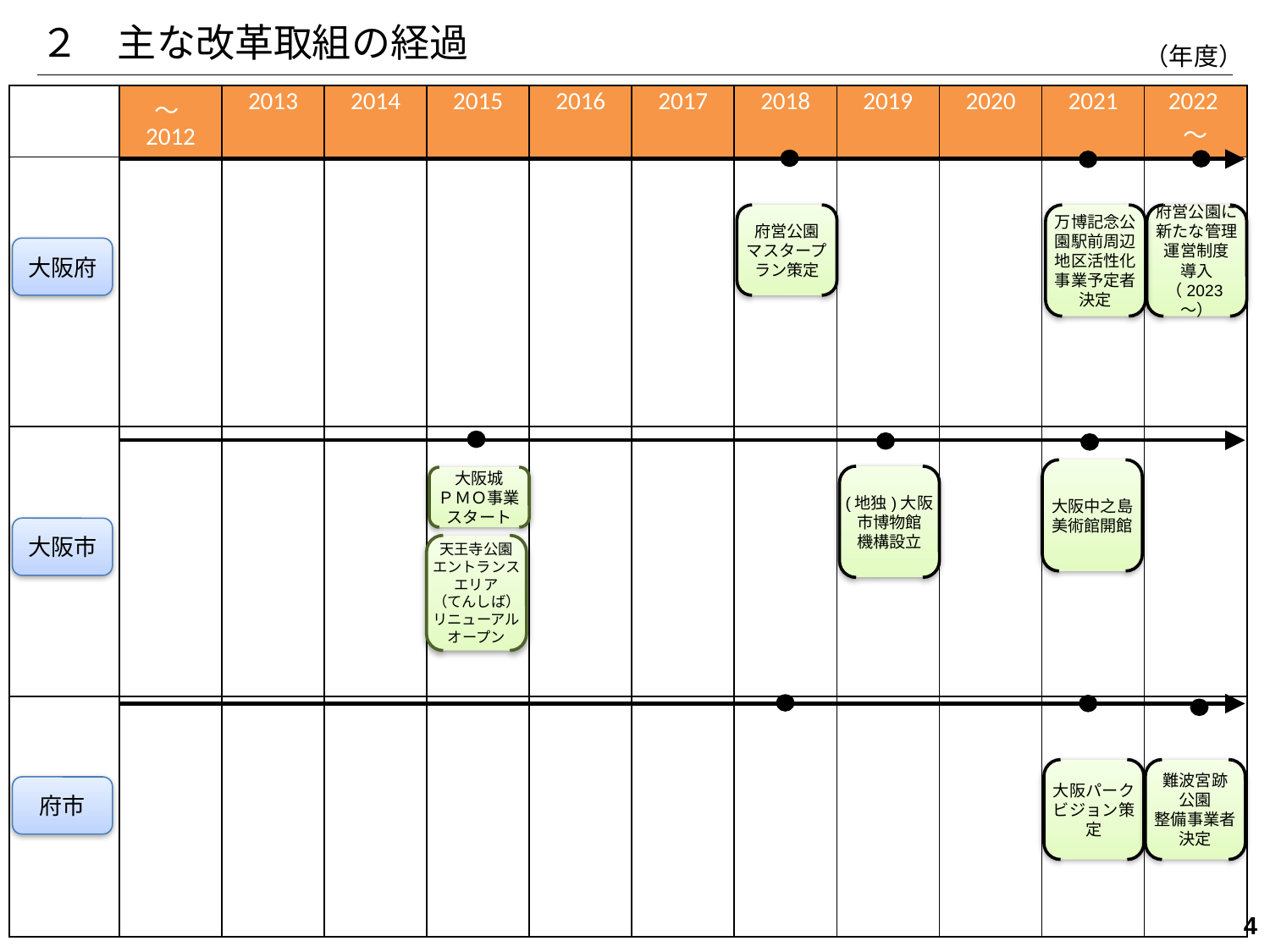

２　主な改革取組の経過
（年度）
|  | ～2012 | 2013 | 2014 | 2015 | 2016 | 2017 | 2018 | 2019 | 2020 | 2021 | 2022～ |
| --- | --- | --- | --- | --- | --- | --- | --- | --- | --- | --- | --- |
|  |  |  |  |  |  |  |  |  |  |  |  |
|  |  |  |  |  |  |  |  |  |  |  |  |
|  |  |  |  |  |  |  |  |  |  |  |  |

府営公園
マスタープラン策定
万博記念公園駅前周辺地区活性化事業予定者決定
府営公園に新たな管理運営制度
導入
（2023～）
大阪府

大阪中之島美術館開館
(地独)大阪市博物館
機構設立
大阪城
ＰＭＯ事業
スタート
大阪市
天王寺公園
エントランス
エリア
（てんしば）
リニューアル
オープン

大阪パークビジョン策定
難波宮跡
公園
整備事業者決定
府市
4